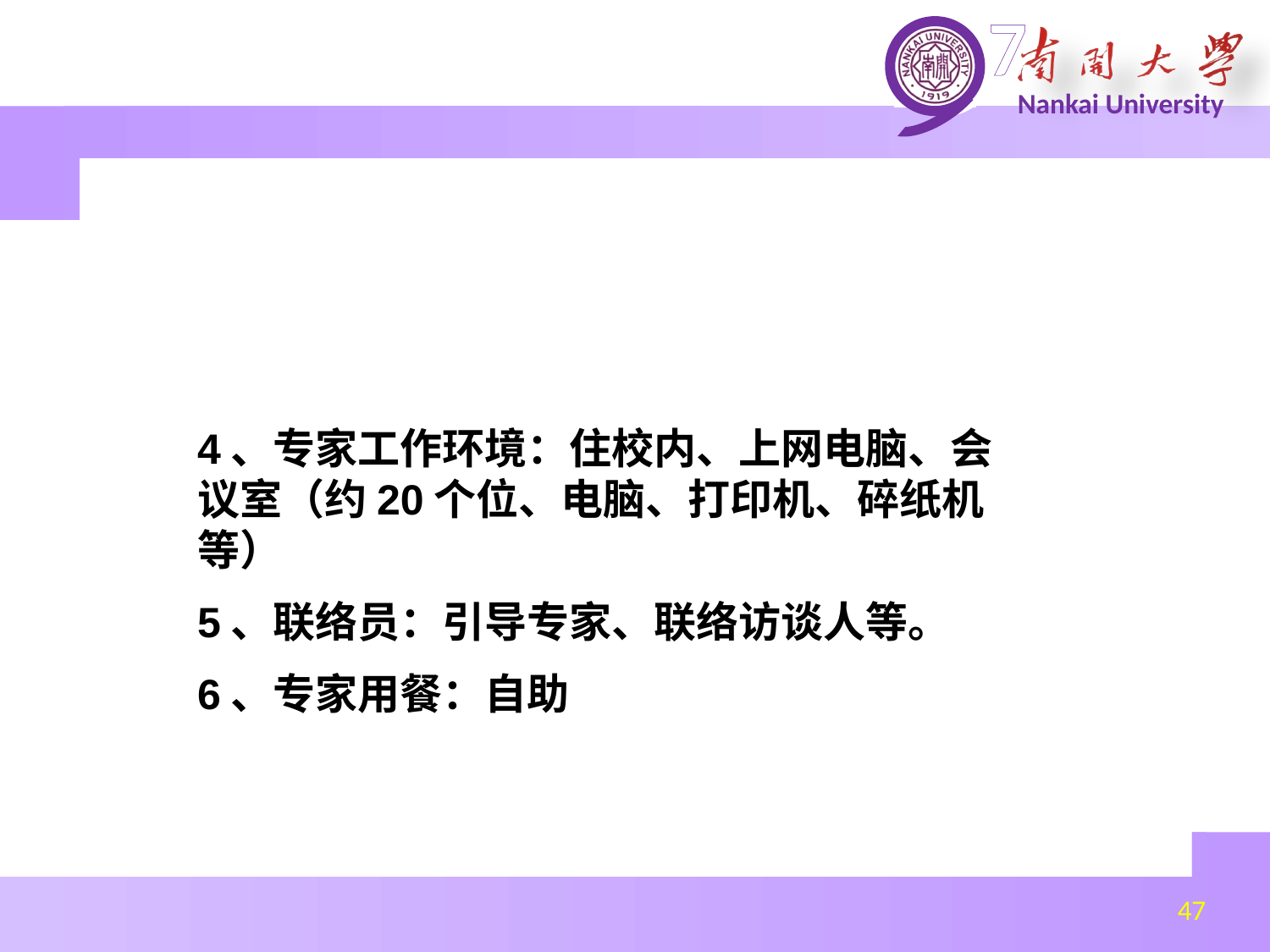

4、专家工作环境：住校内、上网电脑、会议室（约20个位、电脑、打印机、碎纸机等）
5、联络员：引导专家、联络访谈人等。
6、专家用餐：自助